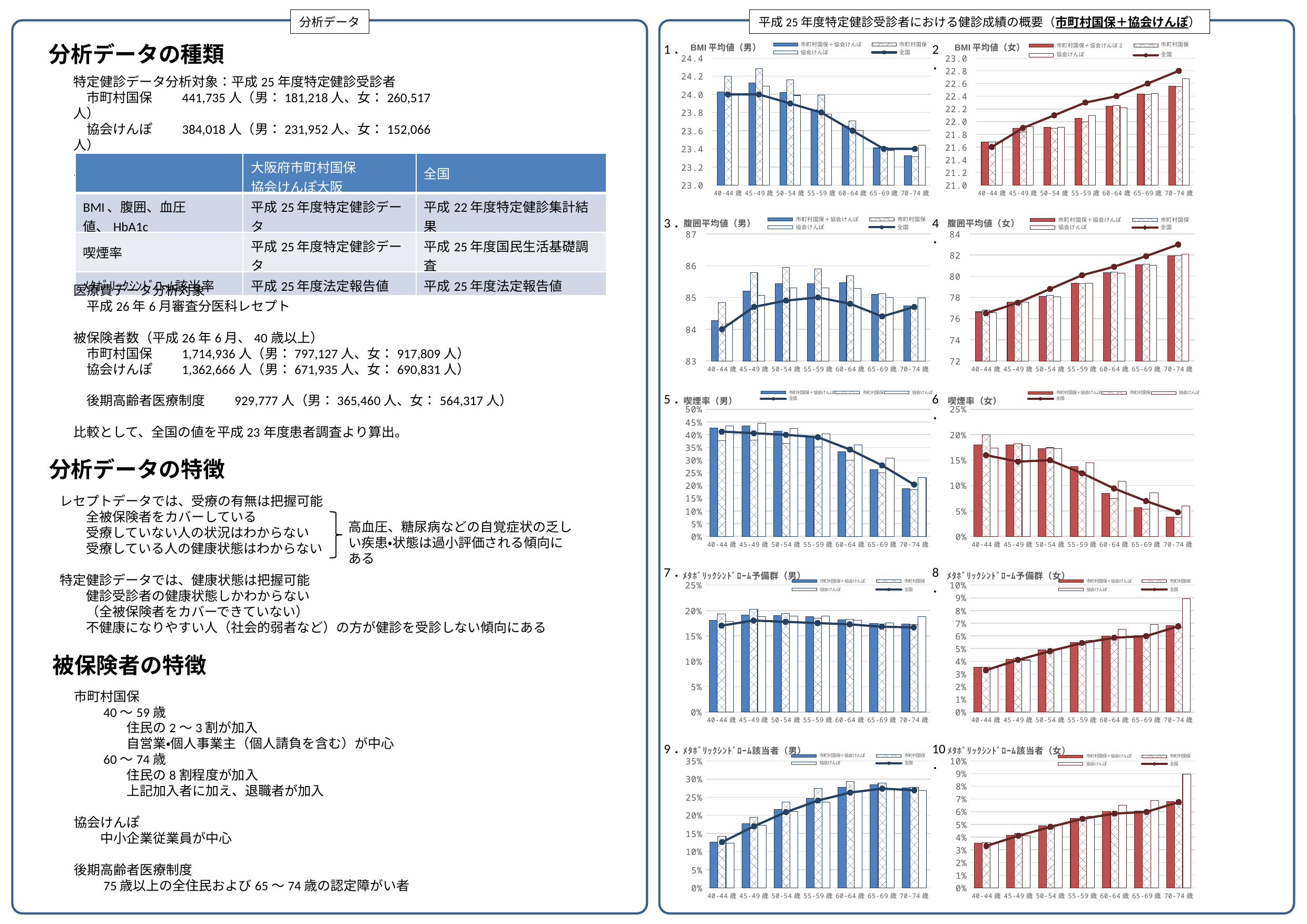

分析データ
平成25年度特定健診受診者における健診成績の概要（市町村国保＋協会けんぽ）

分析データの種類
1．
2．

### Chart: BMI平均値（男）

| Category | 市町村国保＋協会けんぽ | 市町村国保 | 協会けんぽ | 全国 |
|---|---|---|---|---|
| 40-44歳 | 24.02972621 | 24.198700921 | 24.001893843 | 24.0 |
| 45-49歳 | 24.123185838 | 24.285099878 | 24.089107445 | 24.0 |
| 50-54歳 | 24.021988524 | 24.158882346 | 23.989458261 | 23.9 |
| 55-59歳 | 23.829950507 | 23.989785222 | 23.78296529 | 23.8 |
| 60-64歳 | 23.648581131 | 23.708645221 | 23.601793222 | 23.6 |
| 65-69歳 | 23.408922626 | 23.415376888 | 23.385851443 | 23.4 |
| 70-74歳 | 23.323505643 | 23.314465744 | 23.441291505 | 23.4 |

### Chart: BMI平均値（女）

| Category | 市町村国保＋協会けんぽ2 | 市町村国保 | 協会けんぽ | 全国 |
|---|---|---|---|---|
| 40-44歳 | 21.67855301 | 21.682215825 | 21.67747373 | 21.6 |
| 45-49歳 | 21.89790473 | 21.839221783 | 21.91827697 | 21.9 |
| 50-54歳 | 21.910276118 | 21.898548753 | 21.91507083 | 22.1 |
| 55-59歳 | 22.052959954 | 21.995364613 | 22.09351614 | 22.3 |
| 60-64歳 | 22.24342176 | 22.252998169 | 22.22229773 | 22.4 |
| 65-69歳 | 22.431319347 | 22.429940464 | 22.44161618 | 22.6 |
| 70-74歳 | 22.555760686 | 22.549674581 | 22.67248555 | 22.8 |
特定健診データ分析対象：平成25年度特定健診受診者
　市町村国保　　441,735人（男：181,218人、女：260,517人）
　協会けんぽ　　384,018人（男：231,952人、女：152,066人）

データ出典
|  | 大阪府市町村国保 協会けんぽ大阪 | 全国 |
| --- | --- | --- |
| BMI、腹囲、血圧値、HbA1c | 平成25年度特定健診データ | 平成22年度特定健診集計結果 |
| 喫煙率 | 平成25年度特定健診データ | 平成25年度国民生活基礎調査 |
| ﾒﾀﾎﾞﾘｯｸｼﾝﾄﾞﾛｰﾑ該当率 | 平成25年度法定報告値 | 平成25年度法定報告値 |
3．
4．

### Chart: 腹囲平均値（男）

| Category | 市町村国保＋協会けんぽ | 市町村国保 | 協会けんぽ | 全国 |
|---|---|---|---|---|
| 40-44歳 | 84.27127766 | 84.828489725 | 84.179485644 | 84.0 |
| 45-49歳 | 85.199761647 | 85.781410518 | 85.077335521 | 84.7 |
| 50-54歳 | 85.431050667 | 85.9424 | 85.309541914 | 84.9 |
| 55-59歳 | 85.437852857 | 85.894049332 | 85.301486405 | 85.0 |
| 60-64歳 | 85.464698976 | 85.683189385 | 85.292075676 | 84.8 |
| 65-69歳 | 85.094760892 | 85.120736585 | 85.002358246 | 84.4 |
| 70-74歳 | 84.740819626 | 84.717209217 | 84.993480033 | 84.7 |

### Chart: 腹囲平均値（女）

| Category | 市町村国保＋協会けんぽ | 市町村国保 | 協会けんぽ | 全国 |
|---|---|---|---|---|
| 40-44歳 | 76.632611546 | 76.79541276 | 76.580995537 | 76.5 |
| 45-49歳 | 77.566917604 | 77.60003769 | 77.550611751 | 77.5 |
| 50-54歳 | 78.106973438 | 78.22583454 | 78.058376293 | 78.8 |
| 55-59歳 | 79.336133101 | 79.30850556 | 79.352541023 | 80.1 |
| 60-64歳 | 80.365354778 | 80.40417932 | 80.275805181 | 80.9 |
| 65-69歳 | 81.112176622 | 81.12075693 | 81.035266151 | 81.9 |
| 70-74歳 | 81.924824197 | 81.91233756 | 82.061687861 | 83.0 |
医療費データ分析対象
　平成26年6月審査分医科レセプト

被保険者数（平成26年6月、40歳以上）
　市町村国保　　1,714,936人（男：797,127人、女：917,809人）
　協会けんぽ　　1,362,666人（男：671,935人、女：690,831人）

　後期高齢者医療制度　　929,777人（男：365,460人、女：564,317人）

比較として、全国の値を平成23年度患者調査より算出。
5．
6．

### Chart: 喫煙率（男）

| Category | 市町村国保＋協会けんぽ | 市町村国保 | 協会けんぽ | 全国 |
|---|---|---|---|---|
| 40-44歳 | 0.4264385308 | 0.3755331523846452 | 0.4348242658 | 0.4121758737316798 |
| 45-49歳 | 0.4336646997 | 0.3792295148797391 | 0.4451212973 | 0.4059304703476483 |
| 50-54歳 | 0.4131774844 | 0.36702954898911355 | 0.42414403 | 0.3994645247657296 |
| 55-59歳 | 0.3910587137 | 0.35110974106041926 | 0.4028033713 | 0.3900468994267848 |
| 60-64歳 | 0.3337607918 | 0.2989695022737703 | 0.3603210498 | 0.3414484451718494 |
| 65-69歳 | 0.2627317531 | 0.24942193245138547 | 0.3082911639 | 0.27918424753867793 |
| 70-74歳 | 0.1871012561 | 0.18386285714285713 | 0.2303931554 | 0.20361247947454844 |

### Chart: 喫煙率（女）

| Category | 市町村国保＋協会けんぽ | 市町村国保 | 協会けんぽ | 全国 |
|---|---|---|---|---|
| 40-44歳 | 0.1797662574 | 0.19955427616306062 | 0.1739356463 | 0.1596746575342466 |
| 45-49歳 | 0.1798295661 | 0.18240060297719993 | 0.1789370401 | 0.1470803811385292 |
| 50-54歳 | 0.1729447998 | 0.1742403628117914 | 0.1724150719 | 0.14974489795918366 |
| 55-59歳 | 0.1374182498 | 0.12649164677804295 | 0.145112782 | 0.12429099876695437 |
| 60-64歳 | 0.084711918 | 0.07402777157655042 | 0.1082771185 | 0.09419182269774551 |
| 65-69歳 | 0.0569179967 | 0.05309535696455317 | 0.0854613234 | 0.06946516087790326 |
| 70-74歳 | 0.0375881569 | 0.03651759421585141 | 0.0591907514 | 0.047539417104634496 |
分析データの特徴
レセプトデータでは、受療の有無は把握可能
　　全被保険者をカバーしている
　　受療していない人の状況はわからない
　　受療している人の健康状態はわからない

特定健診データでは、健康状態は把握可能
　　健診受診者の健康状態しかわからない
　　（全被保険者をカバーできていない）
　　不健康になりやすい人（社会的弱者など）の方が健診を受診しない傾向にある

高血圧、糖尿病などの自覚症状の乏しい疾患・状態は過小評価される傾向にある
7．
8．

### Chart: ﾒﾀﾎﾞﾘｯｸｼﾝﾄﾞﾛｰﾑ予備群（男）

| Category | 市町村国保＋協会けんぽ | 市町村国保 | 協会けんぽ | 全国 |
|---|---|---|---|---|
| 40-44歳 | 0.18082535697473717 | 0.19284876905041032 | 0.17852469435824578 | 0.17014490684666075 |
| 45-49歳 | 0.19080524608658864 | 0.20229555236728838 | 0.18799368088467613 | 0.1802702223524918 |
| 50-54歳 | 0.18994765412950756 | 0.19447563440377275 | 0.18870140305334074 | 0.17772730108971904 |
| 55-59歳 | 0.18787894904797361 | 0.18514676900736438 | 0.18882094195901727 | 0.1751958809940385 |
| 60-64歳 | 0.18175091518031 | 0.1826987870619946 | 0.18093582500362163 | 0.17279565903341879 |
| 65-69歳 | 0.17408019222105423 | 0.1736513214469988 | 0.1756538812145011 | 0.1679773271674762 |
| 70-74歳 | 0.1734112385486547 | 0.17238394113191213 | 0.18777009507346587 | 0.166819456028262 |

### Chart: ﾒﾀﾎﾞﾘｯｸｼﾝﾄﾞﾛｰﾑ予備群（女）

| Category | 市町村国保＋協会けんぽ | 市町村国保 | 協会けんぽ | 全国 |
|---|---|---|---|---|
| 40-44歳 | 0.03518461936211719 | 0.03551630179460678 | 0.035073971915747244 | 0.032970887407927044 |
| 45-49歳 | 0.04140341443742439 | 0.04250857796416317 | 0.04096917949294087 | 0.04103988490372011 |
| 50-54歳 | 0.04891018523929177 | 0.047418141795836005 | 0.049607683402649747 | 0.048002291907154535 |
| 55-59歳 | 0.0549453692580516 | 0.05320297123992127 | 0.056373952423090935 | 0.05437021010812995 |
| 60-64歳 | 0.060023640279149595 | 0.05802155279083894 | 0.06516464471403813 | 0.05855000174810913 |
| 65-69歳 | 0.0603586528648491 | 0.05934096270641972 | 0.06891820580474935 | 0.05987141709081168 |
| 70-74歳 | 0.06800017760412042 | 0.06704616597491131 | 0.08946270213875848 | 0.06753907669938204 |
被保険者の特徴
市町村国保
　　40～59歳
　　　　住民の2～3割が加入
　　　　自営業・個人事業主（個人請負を含む）が中心
　　60～74歳
　　　　住民の8割程度が加入
　　　　上記加入者に加え、退職者が加入

協会けんぽ
　　中小企業従業員が中心

後期高齢者医療制度
　　75歳以上の全住民および65～74歳の認定障がい者
9．
10．

### Chart: ﾒﾀﾎﾞﾘｯｸｼﾝﾄﾞﾛｰﾑ該当者（男）

| Category | 市町村国保＋協会けんぽ | 市町村国保 | 協会けんぽ | 全国 |
|---|---|---|---|---|
| 40-44歳 | 0.12600031382394478 | 0.14175459163735835 | 0.12298575541182188 | 0.12584976351981847 |
| 45-49歳 | 0.17700505671172714 | 0.19430211108833778 | 0.17277263722761352 | 0.16986283370877084 |
| 50-54歳 | 0.21587824738270647 | 0.23602066022905907 | 0.21033438407812596 | 0.2089031750954354 |
| 55-59歳 | 0.24662269971279652 | 0.2740379628669225 | 0.23717054679397775 | 0.24067438313001213 |
| 60-64歳 | 0.2769491393410702 | 0.2926212938005391 | 0.2634724033029118 | 0.2627243404277769 |
| 65-69歳 | 0.2851178855684037 | 0.28871180416212805 | 0.27193043966061287 | 0.2735128751081243 |
| 70-74歳 | 0.27601529250522977 | 0.27657798321146443 | 0.2681503889369058 | 0.26912409174851626 |

### Chart: ﾒﾀﾎﾞﾘｯｸｼﾝﾄﾞﾛｰﾑ該当者（女）

| Category | 市町村国保＋協会けんぽ | 市町村国保 | 協会けんぽ | 全国 |
|---|---|---|---|---|
| 40-44歳 | 0.03518461936211719 | 0.03551630179460678 | 0.035073971915747244 | 0.032970887407927044 |
| 45-49歳 | 0.04140341443742439 | 0.04250857796416317 | 0.04096917949294087 | 0.04103988490372011 |
| 50-54歳 | 0.04891018523929177 | 0.047418141795836005 | 0.049607683402649747 | 0.048002291907154535 |
| 55-59歳 | 0.0549453692580516 | 0.05320297123992127 | 0.056373952423090935 | 0.05437021010812995 |
| 60-64歳 | 0.060023640279149595 | 0.05802155279083894 | 0.06516464471403813 | 0.05855000174810913 |
| 65-69歳 | 0.0603586528648491 | 0.05934096270641972 | 0.06891820580474935 | 0.05987141709081168 |
| 70-74歳 | 0.06800017760412042 | 0.06704616597491131 | 0.08946270213875848 | 0.06753907669938204 |